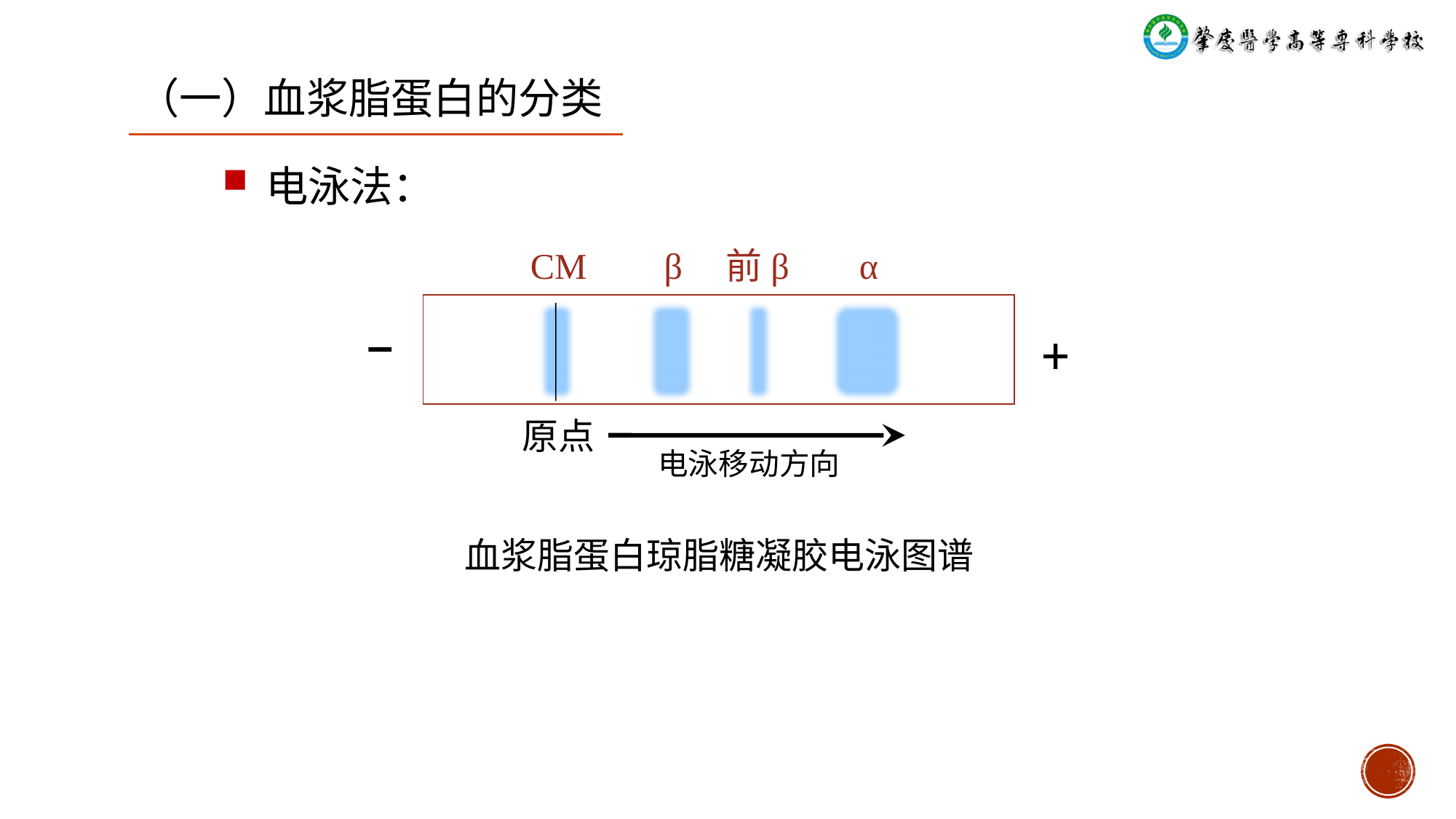

# （一）血浆脂蛋白的分类
电泳法：
CM
β
前β
α

+

原点

电泳移动方向
血浆脂蛋白琼脂糖凝胶电泳图谱